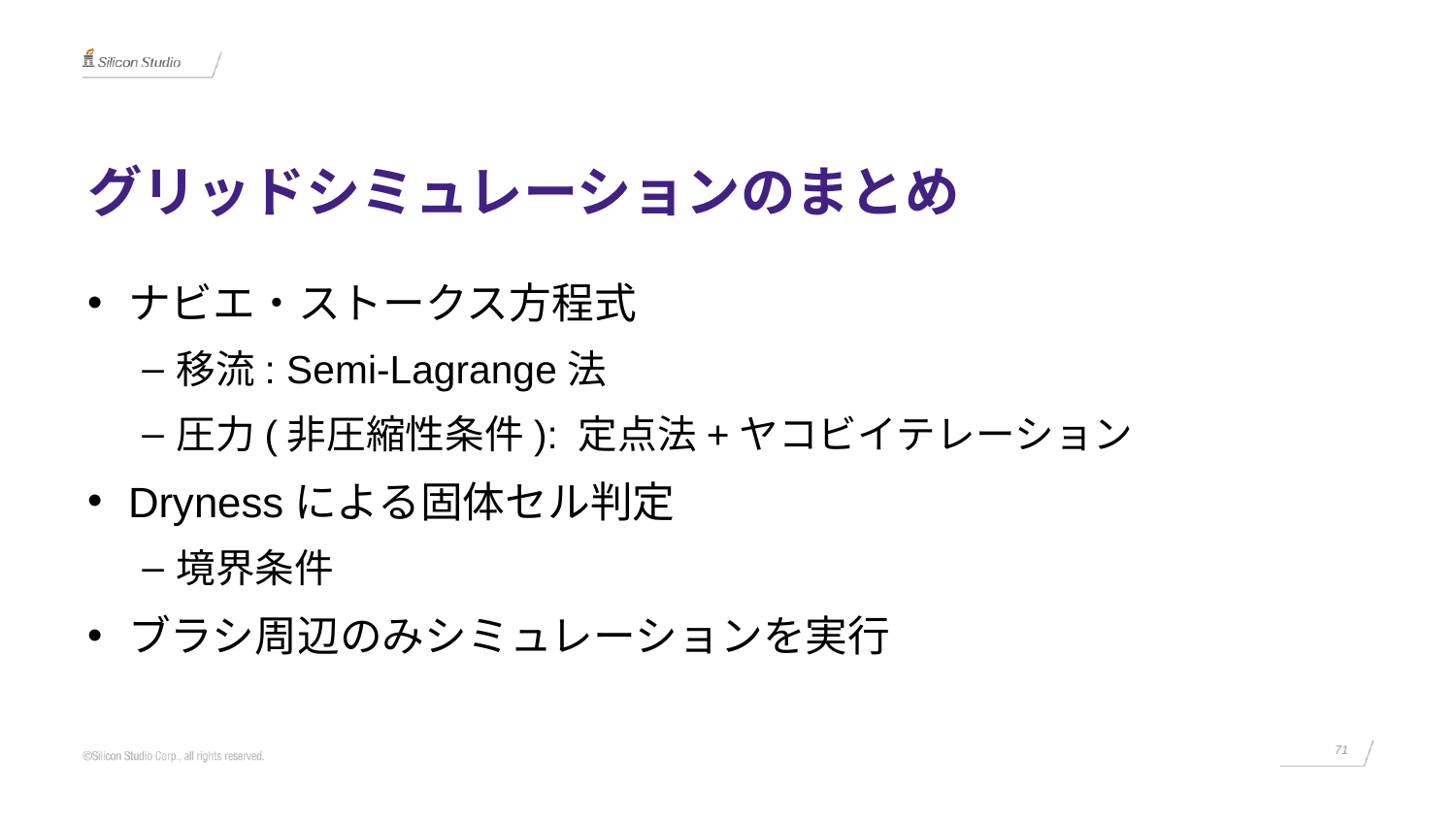

# グリッドシミュレーションのまとめ
ナビエ・ストークス方程式
移流: Semi-Lagrange法
圧力(非圧縮性条件): 定点法+ヤコビイテレーション
Drynessによる固体セル判定
境界条件
ブラシ周辺のみシミュレーションを実行
71